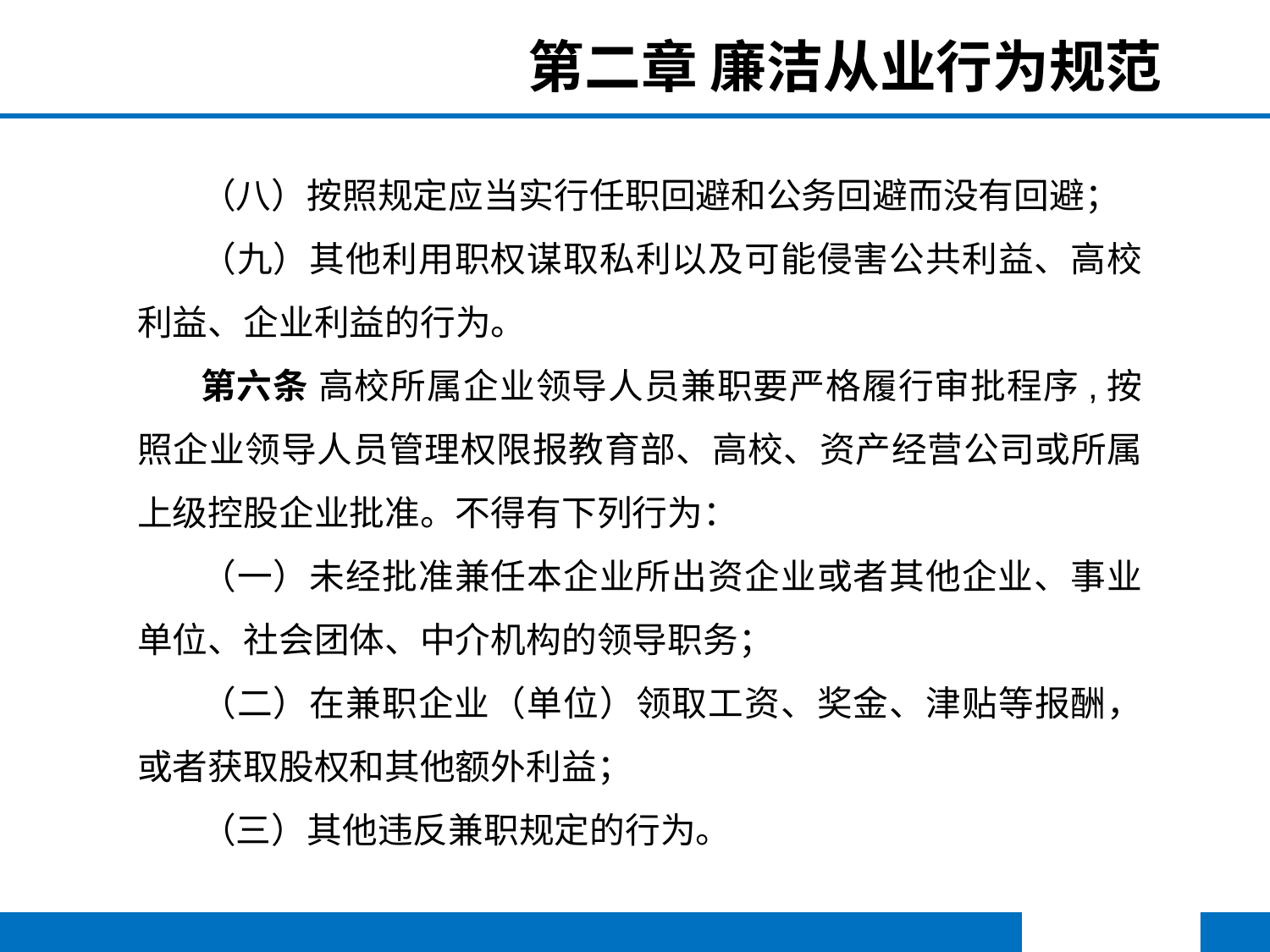

第二章 廉洁从业行为规范
（八）按照规定应当实行任职回避和公务回避而没有回避；
（九）其他利用职权谋取私利以及可能侵害公共利益、高校利益、企业利益的行为。
第六条 高校所属企业领导人员兼职要严格履行审批程序,按照企业领导人员管理权限报教育部、高校、资产经营公司或所属上级控股企业批准。不得有下列行为：
（一）未经批准兼任本企业所出资企业或者其他企业、事业单位、社会团体、中介机构的领导职务；
（二）在兼职企业（单位）领取工资、奖金、津贴等报酬，或者获取股权和其他额外利益；
（三）其他违反兼职规定的行为。